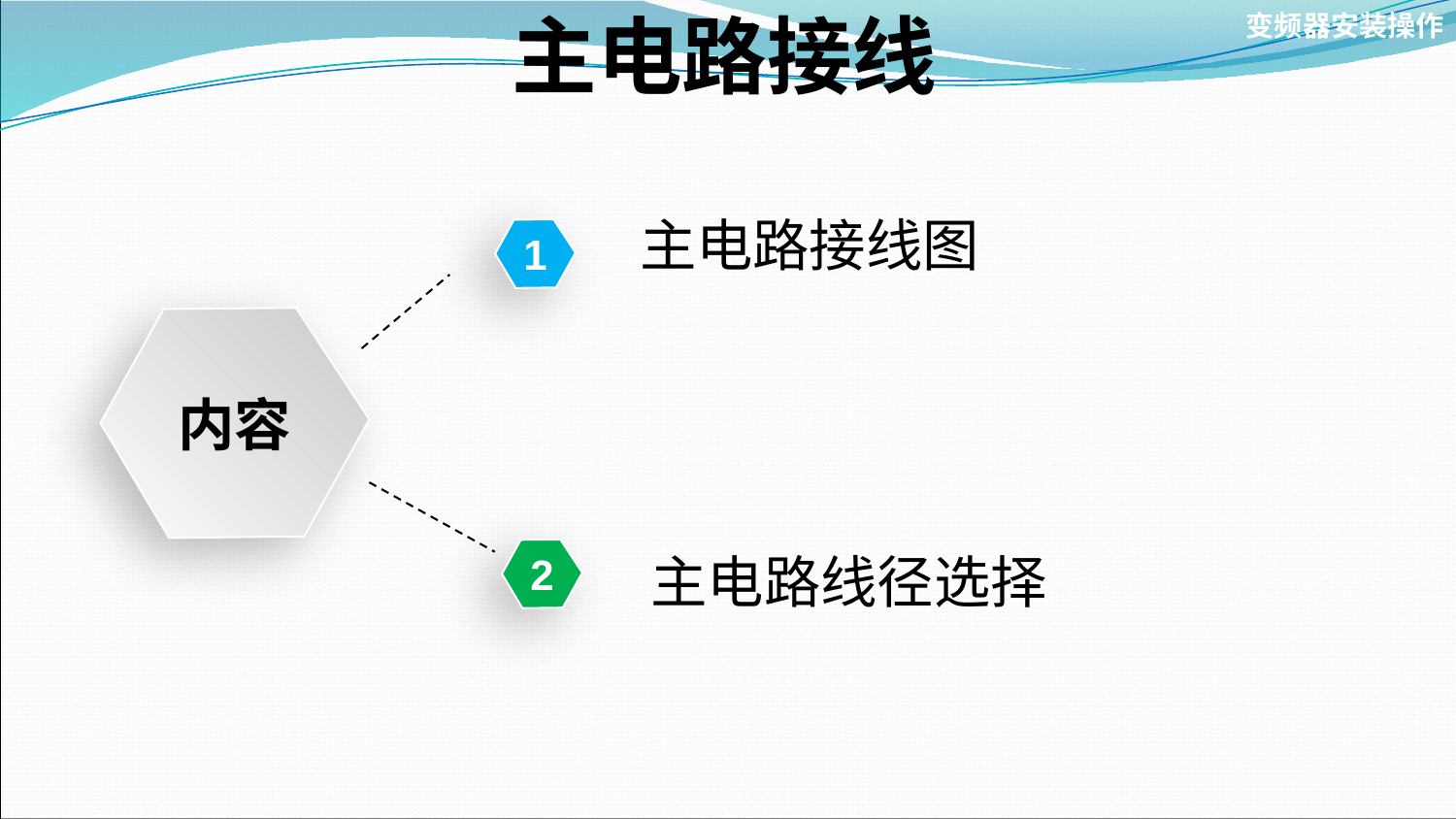

# 主电路接线
变频器安装操作
主电路接线图
1
内容
2
主电路线径选择
2